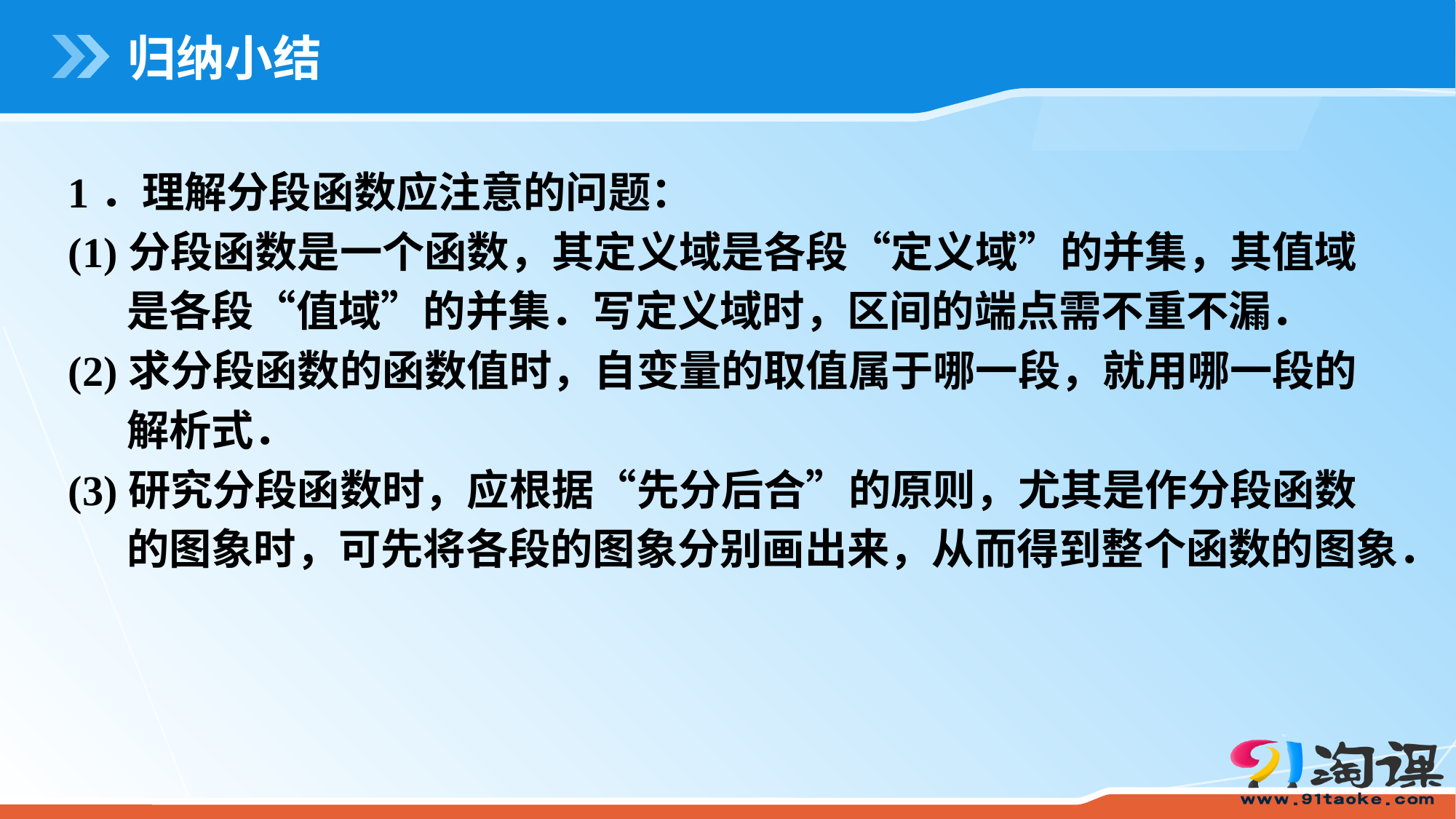

# 归纳小结
1．理解分段函数应注意的问题：
(1)分段函数是一个函数，其定义域是各段“定义域”的并集，其值域
     是各段“值域”的并集．写定义域时，区间的端点需不重不漏．
(2)求分段函数的函数值时，自变量的取值属于哪一段，就用哪一段的
     解析式．
(3)研究分段函数时，应根据“先分后合”的原则，尤其是作分段函数
     的图象时，可先将各段的图象分别画出来，从而得到整个函数的图象．